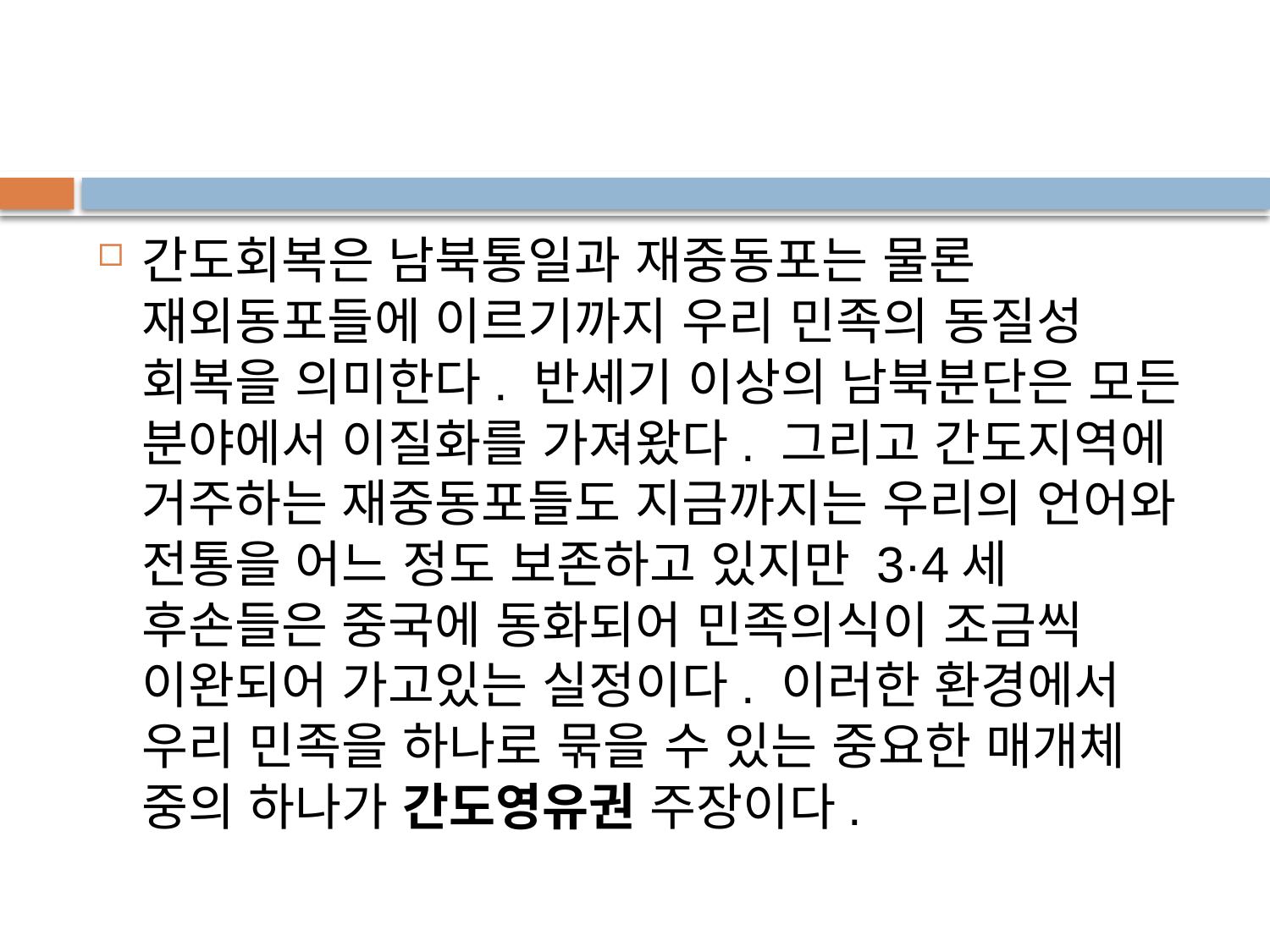

간도회복은 남북통일과 재중동포는 물론 재외동포들에 이르기까지 우리 민족의 동질성 회복을 의미한다. 반세기 이상의 남북분단은 모든 분야에서 이질화를 가져왔다. 그리고 간도지역에 거주하는 재중동포들도 지금까지는 우리의 언어와 전통을 어느 정도 보존하고 있지만 3·4세 후손들은 중국에 동화되어 민족의식이 조금씩 이완되어 가고있는 실정이다. 이러한 환경에서 우리 민족을 하나로 묶을 수 있는 중요한 매개체 중의 하나가 간도영유권 주장이다.